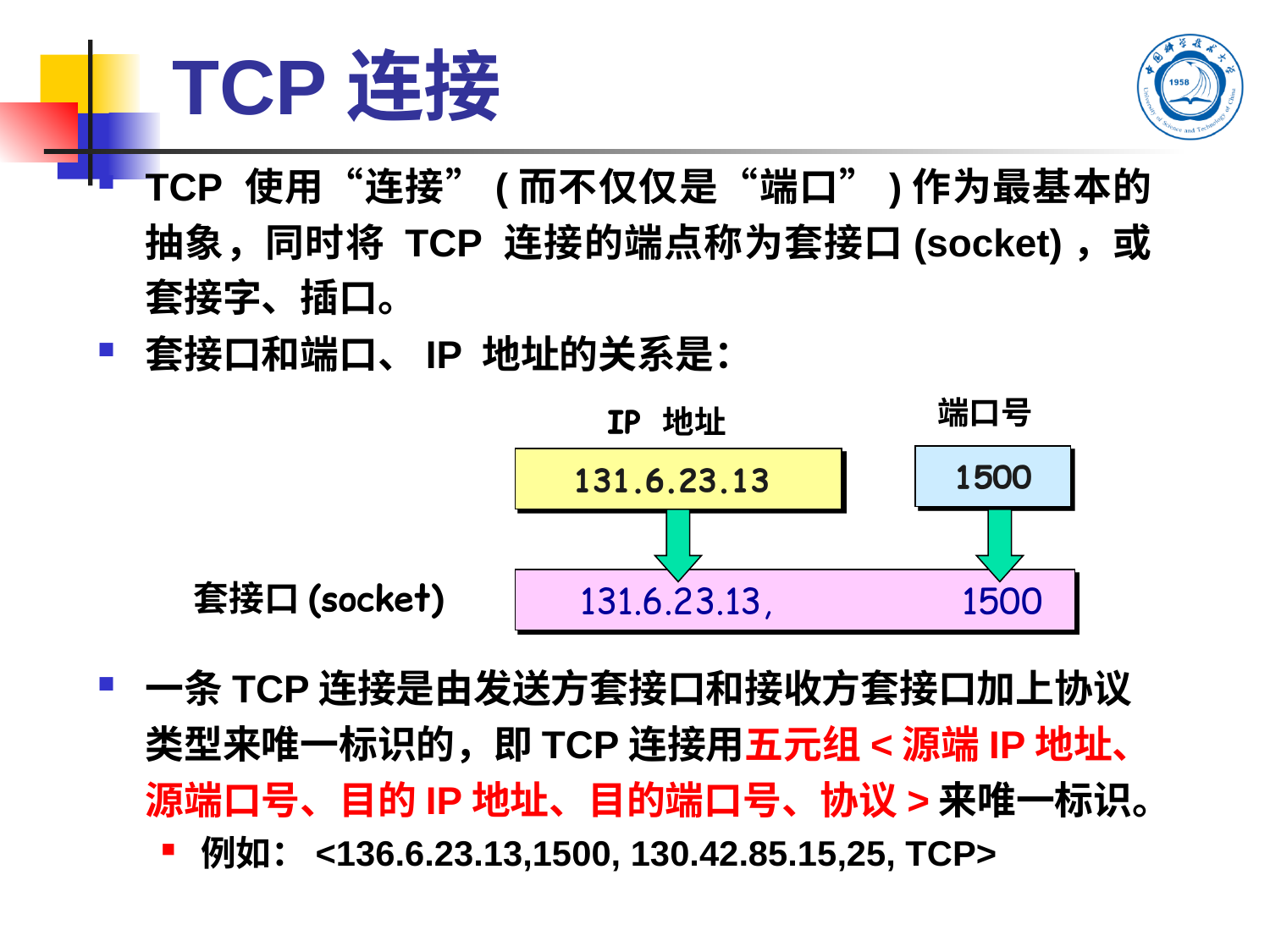

# TCP连接
TCP 使用“连接”(而不仅仅是“端口”)作为最基本的抽象，同时将 TCP 连接的端点称为套接口(socket)，或套接字、插口。
套接口和端口、IP 地址的关系是：

一条TCP连接是由发送方套接口和接收方套接口加上协议类型来唯一标识的，即TCP连接用五元组<源端IP地址、源端口号、目的IP地址、目的端口号、协议>来唯一标识。
例如：<136.6.23.13,1500, 130.42.85.15,25, TCP>

端口号
1500
IP 地址
131.6.23.13

     131.6.23.13,                  1500
套接口(socket)